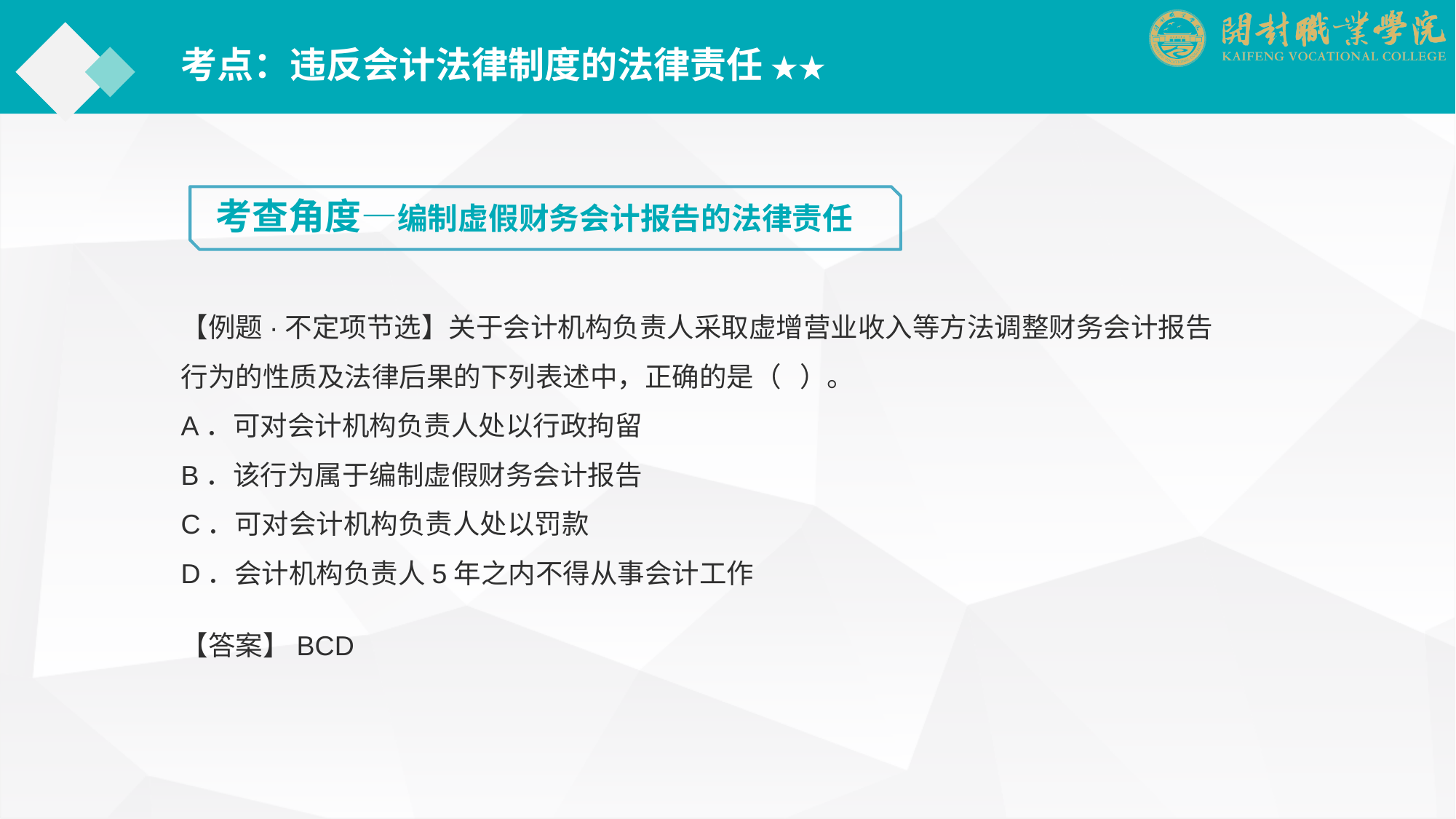

考点：违反会计法律制度的法律责任 ★★
考查角度—编制虚假财务会计报告的法律责任

【例题·不定项节选】关于会计机构负责人采取虚增营业收入等方法调整财务会计报告行为的性质及法律后果的下列表述中，正确的是（   ）。
A．可对会计机构负责人处以行政拘留
B．该行为属于编制虚假财务会计报告
C．可对会计机构负责人处以罚款
D．会计机构负责人5年之内不得从事会计工作
【答案】BCD